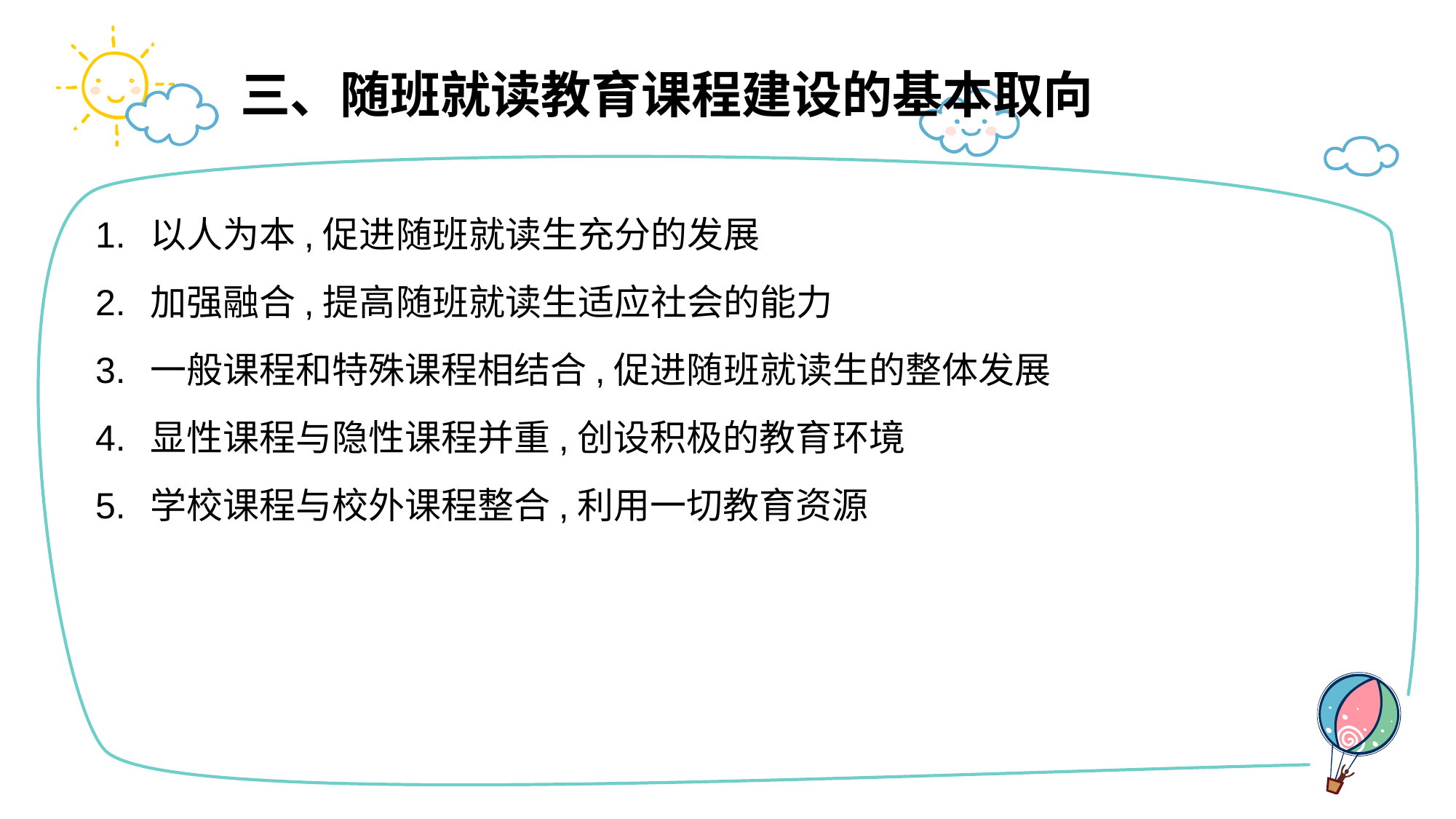

# 三、随班就读教育课程建设的基本取向
以人为本,促进随班就读生充分的发展
加强融合,提高随班就读生适应社会的能力
一般课程和特殊课程相结合,促进随班就读生的整体发展
显性课程与隐性课程并重,创设积极的教育环境
学校课程与校外课程整合,利用一切教育资源